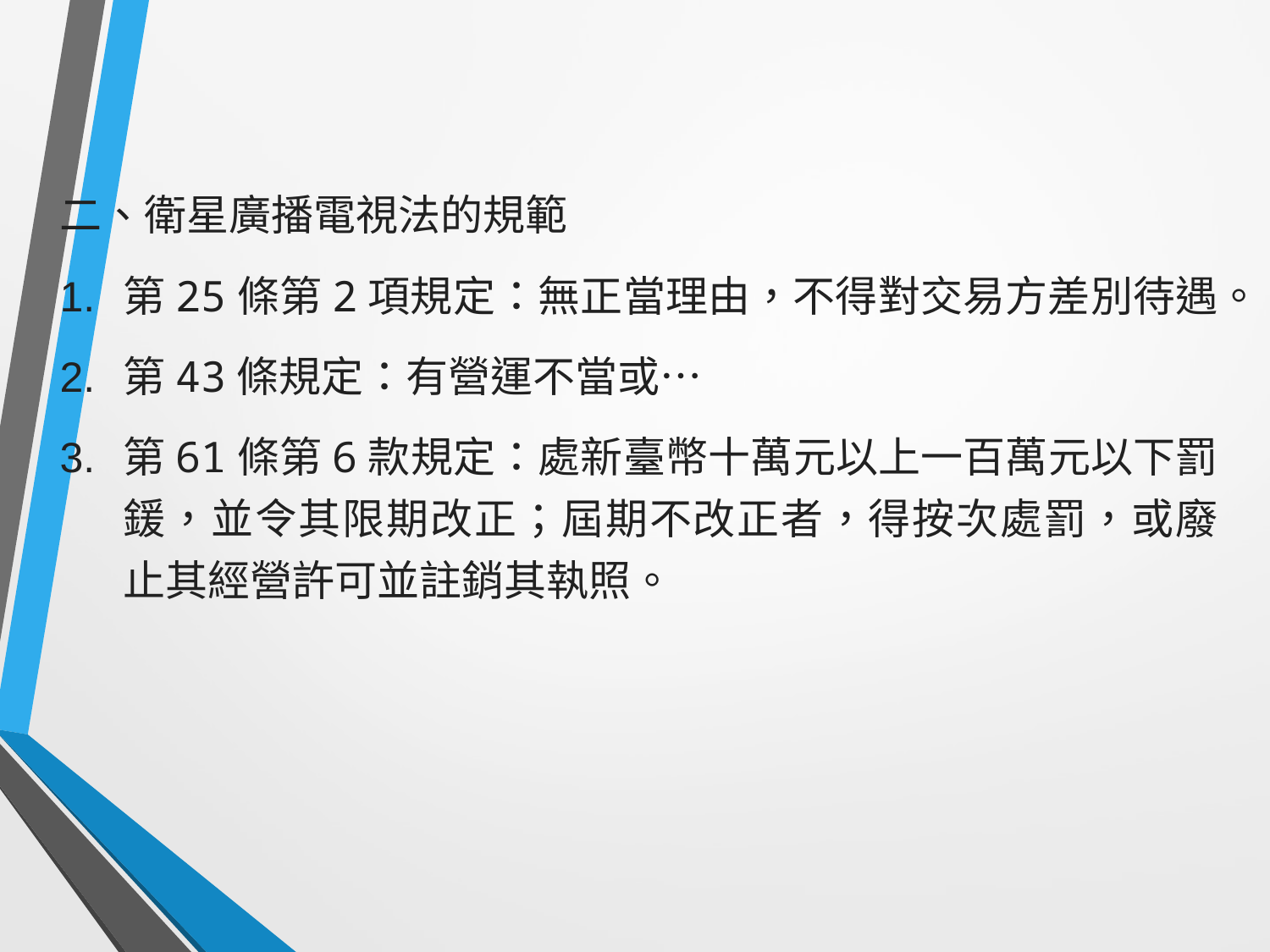

#
二、衛星廣播電視法的規範
第25條第2項規定：無正當理由，不得對交易方差別待遇。
第43條規定：有營運不當或…
第61條第6款規定：處新臺幣十萬元以上一百萬元以下罰鍰，並令其限期改正；屆期不改正者，得按次處罰，或廢止其經營許可並註銷其執照。